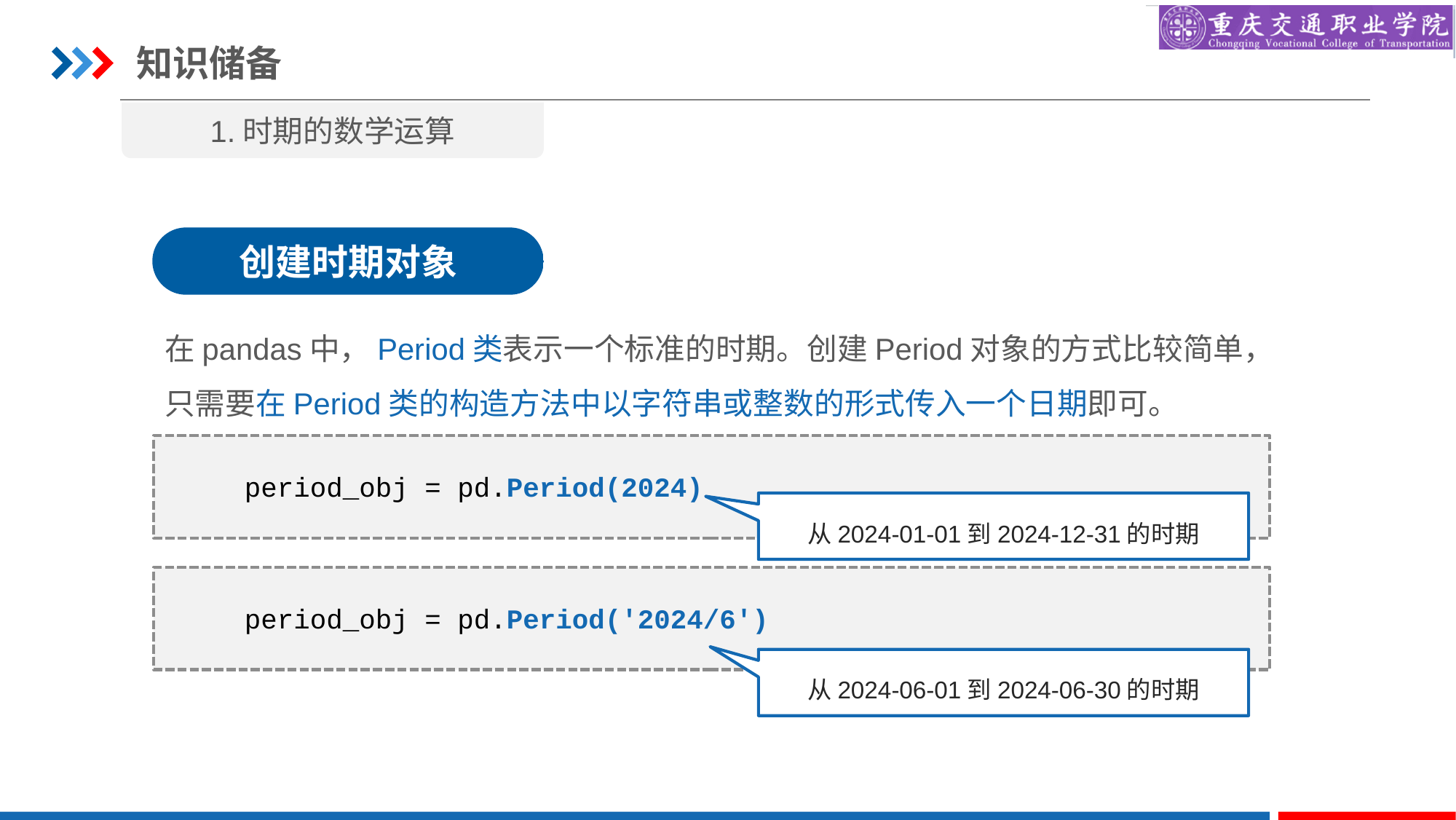

知识储备

1.时期的数学运算
创建时期对象
在pandas中，Period类表示一个标准的时期。创建Period对象的方式比较简单，只需要在Period类的构造方法中以字符串或整数的形式传入一个日期即可。

period_obj = pd.Period(2024)

从2024-01-01到2024-12-31的时期

period_obj = pd.Period('2024/6')

从2024-06-01到2024-06-30的时期